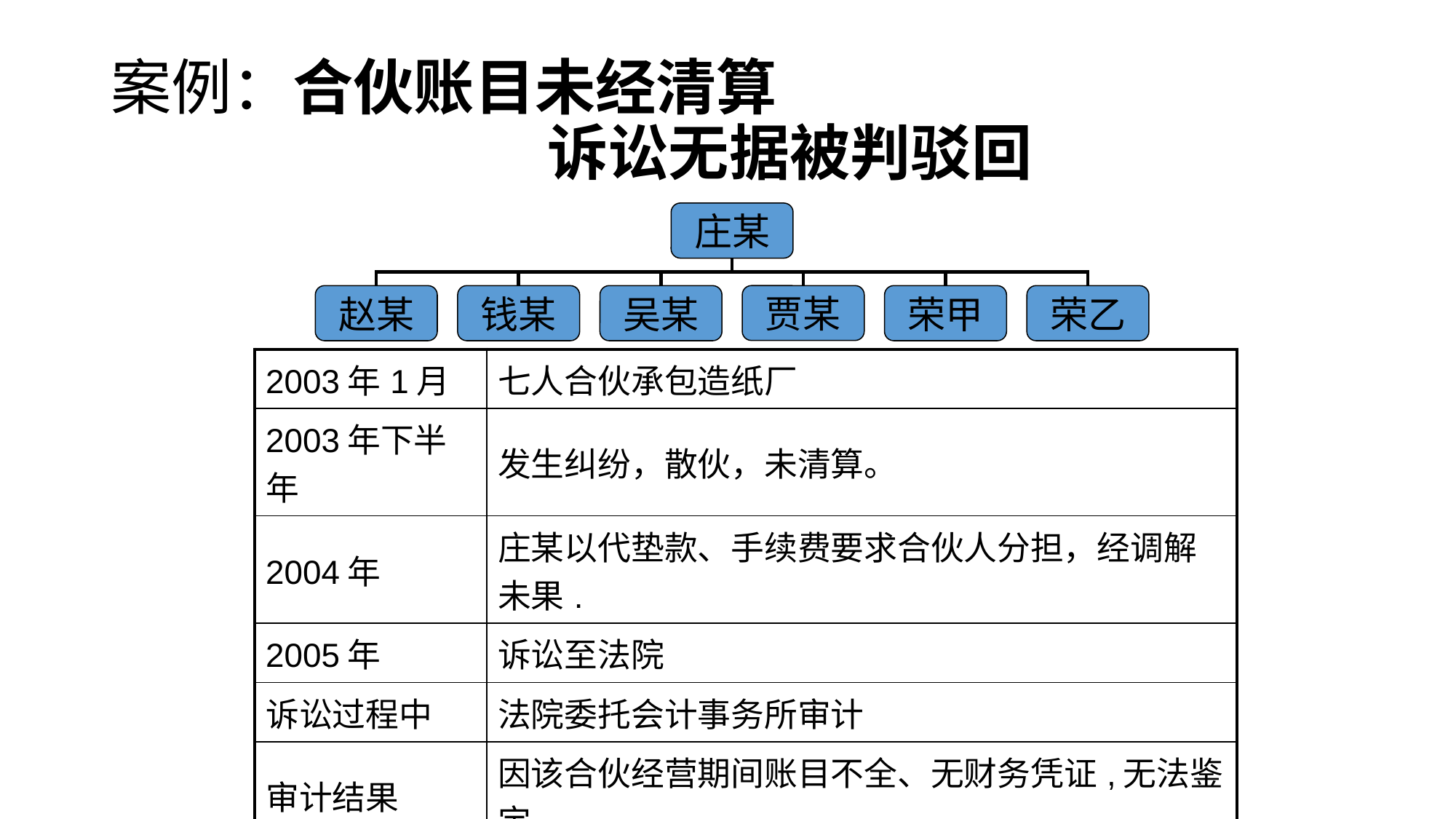

# 案例：合伙账目未经清算 诉讼无据被判驳回

庄某
赵某
钱某
吴某
贾某
荣甲
荣乙
| 2003年1月 | 七人合伙承包造纸厂 |
| --- | --- |
| 2003年下半年 | 发生纠纷，散伙，未清算。 |
| 2004年 | 庄某以代垫款、手续费要求合伙人分担，经调解未果. |
| 2005年 | 诉讼至法院 |
| 诉讼过程中 | 法院委托会计事务所审计 |
| 审计结果 | 因该合伙经营期间账目不全、无财务凭证,无法鉴定。 |